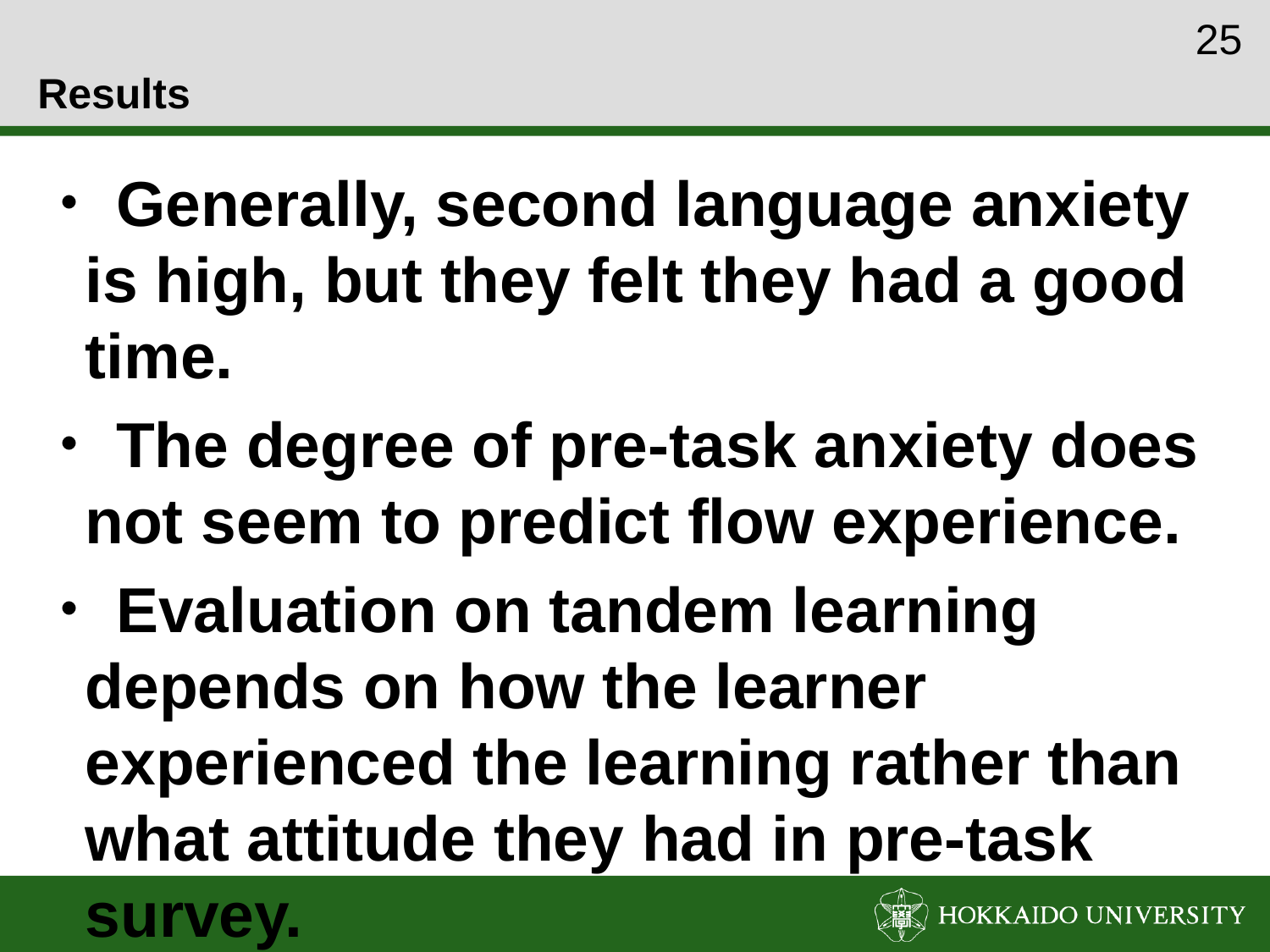

25
# Results
・Generally, second language anxiety is high, but they felt they had a good time.
・The degree of pre-task anxiety does not seem to predict flow experience.
・Evaluation on tandem learning depends on how the learner experienced the learning rather than what attitude they had in pre-task survey.